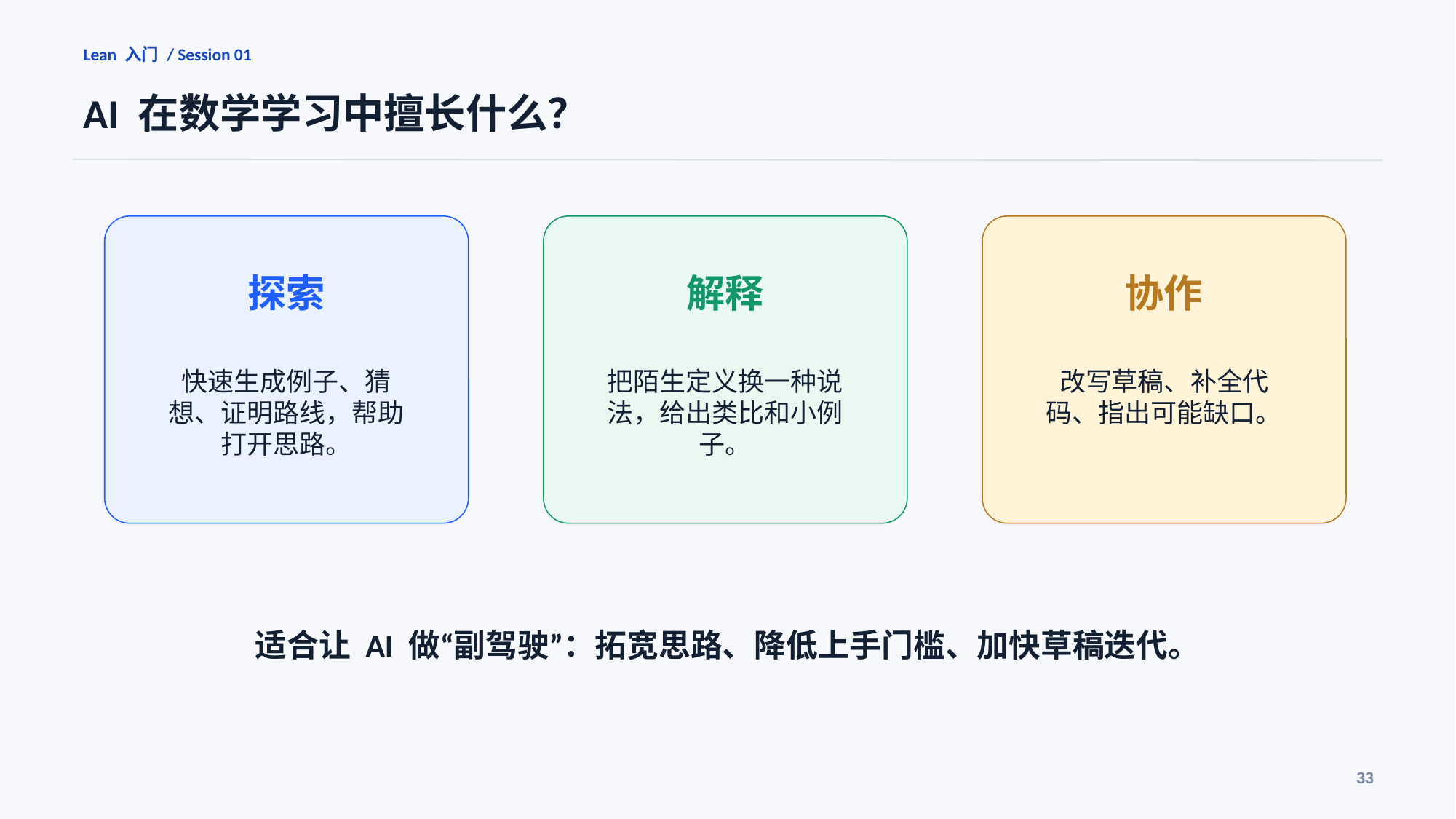

Lean 入门 / Session 01
AI 在数学学习中擅长什么？

探索
解释
协作
快速生成例子、猜想、证明路线，帮助打开思路。
把陌生定义换一种说法，给出类比和小例子。
改写草稿、补全代码、指出可能缺口。
适合让 AI 做“副驾驶”：拓宽思路、降低上手门槛、加快草稿迭代。
33